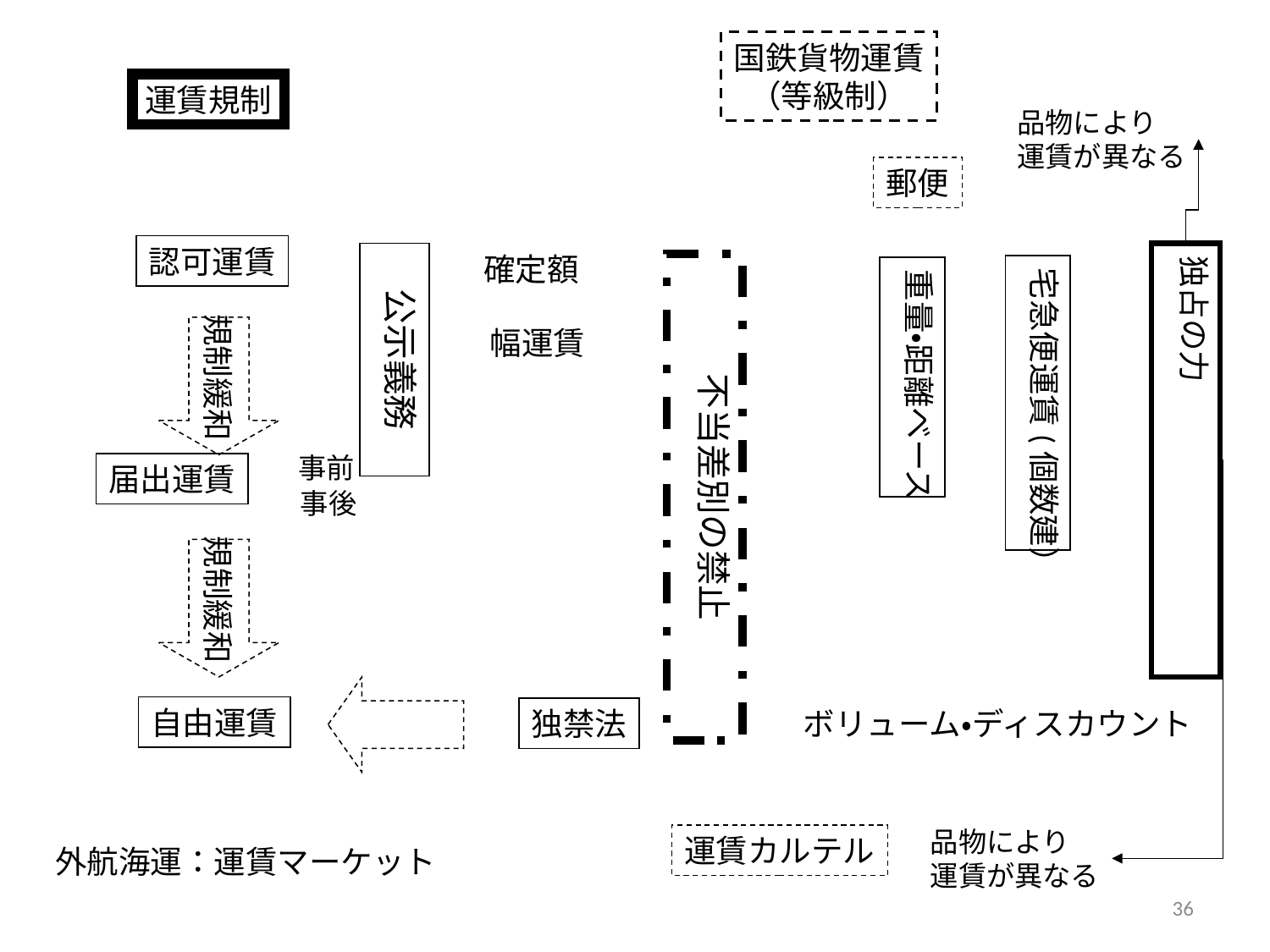

国鉄貨物運賃
（等級制）
運賃規制
品物により
運賃が異なる
郵便
認可運賃
公示義務
確定額
独占の力
不当差別の禁止
宅急便運賃(個数建）
重量・距離ベース
規制緩和
幅運賃
事前
届出運賃
事後
規制緩和

自由運賃
独禁法
ボリューム・ディスカウント
品物により
運賃が異なる
運賃カルテル
外航海運：運賃マーケット
36